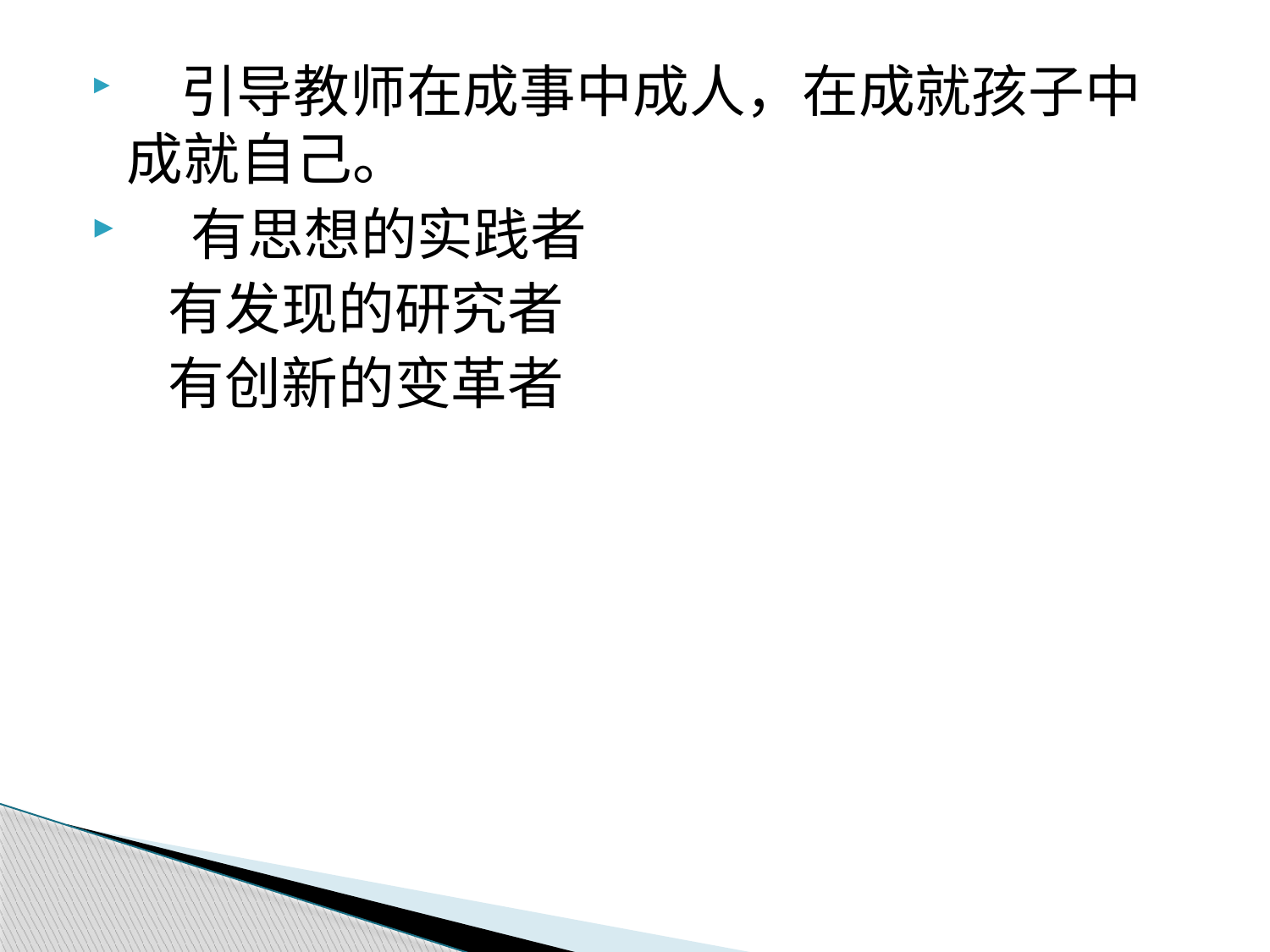

#
    引导教师在成事中成人，在成就孩子中成就自己。
    有思想的实践者
     有发现的研究者
     有创新的变革者